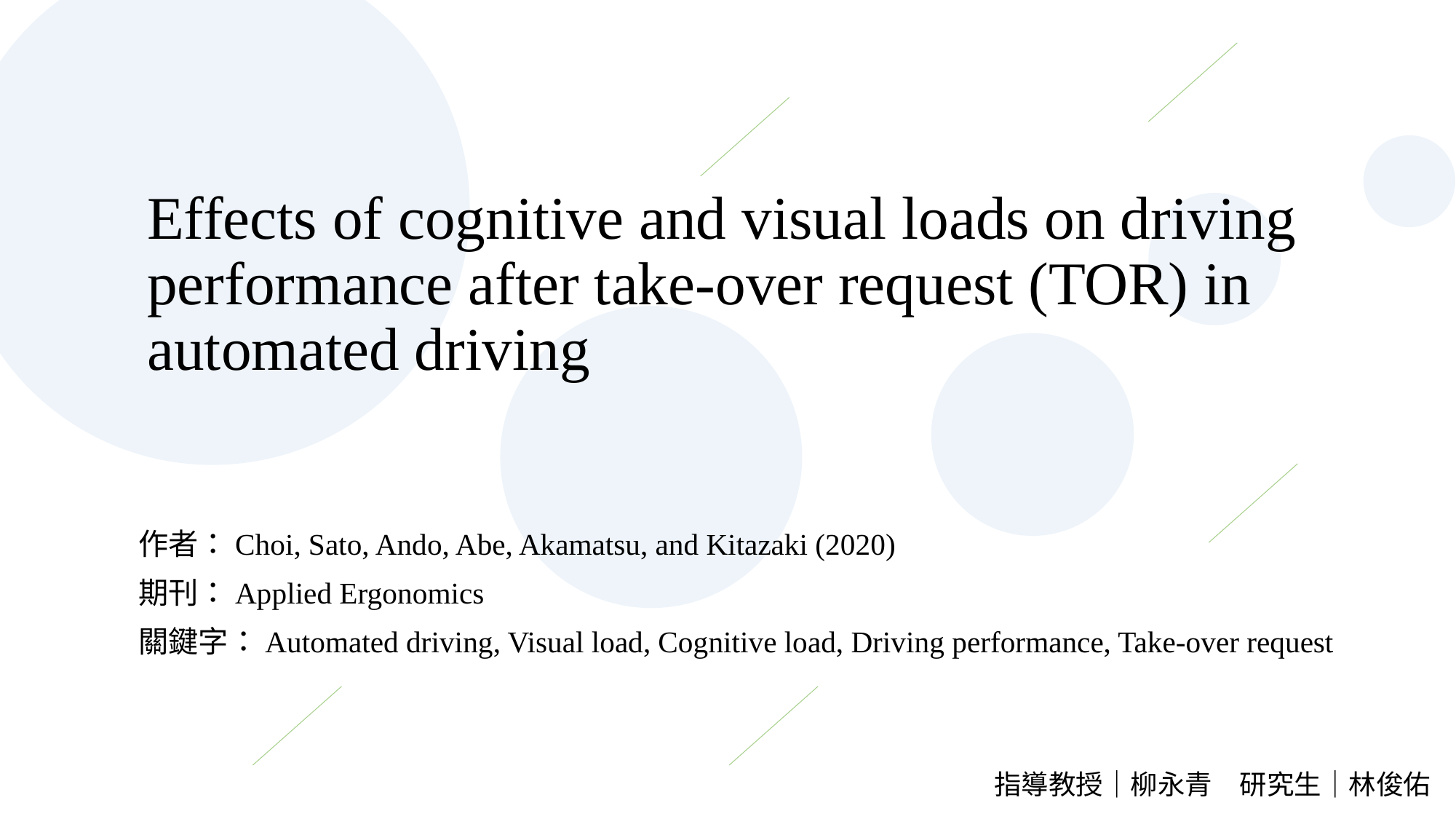

Effects of cognitive and visual loads on driving performance after take-over request (TOR) in automated driving

作者：Choi, Sato, Ando, Abe, Akamatsu, and Kitazaki (2020)
期刊：Applied Ergonomics
關鍵字：Automated driving, Visual load, Cognitive load, Driving performance, Take-over request

指導教授｜柳永青　研究生｜林俊佑